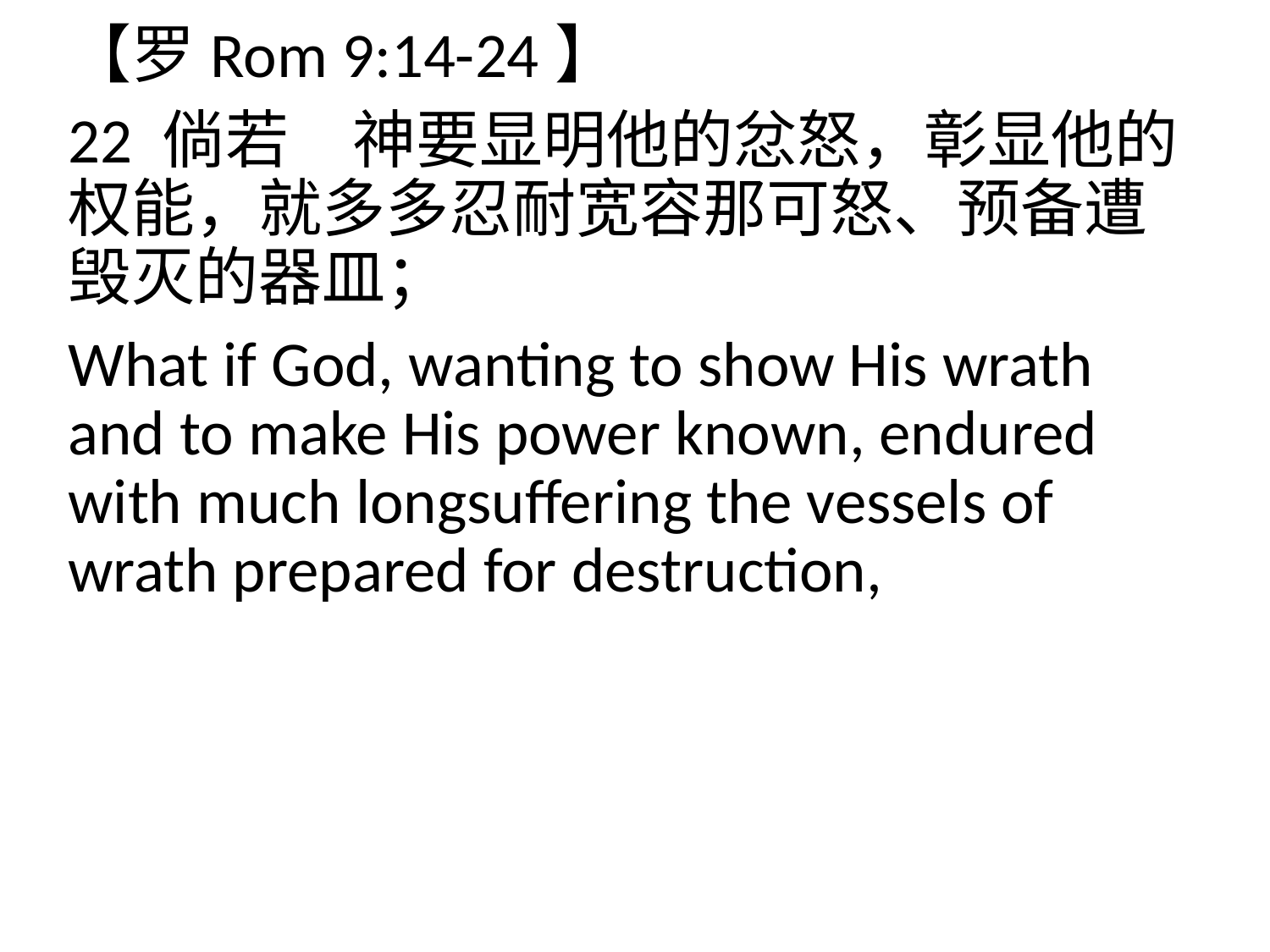

【罗Rom 9:14-24】
22 倘若　神要显明他的忿怒，彰显他的权能，就多多忍耐宽容那可怒、预备遭毁灭的器皿；
What if God, wanting to show His wrath and to make His power known, endured with much longsuffering the vessels of wrath prepared for destruction,